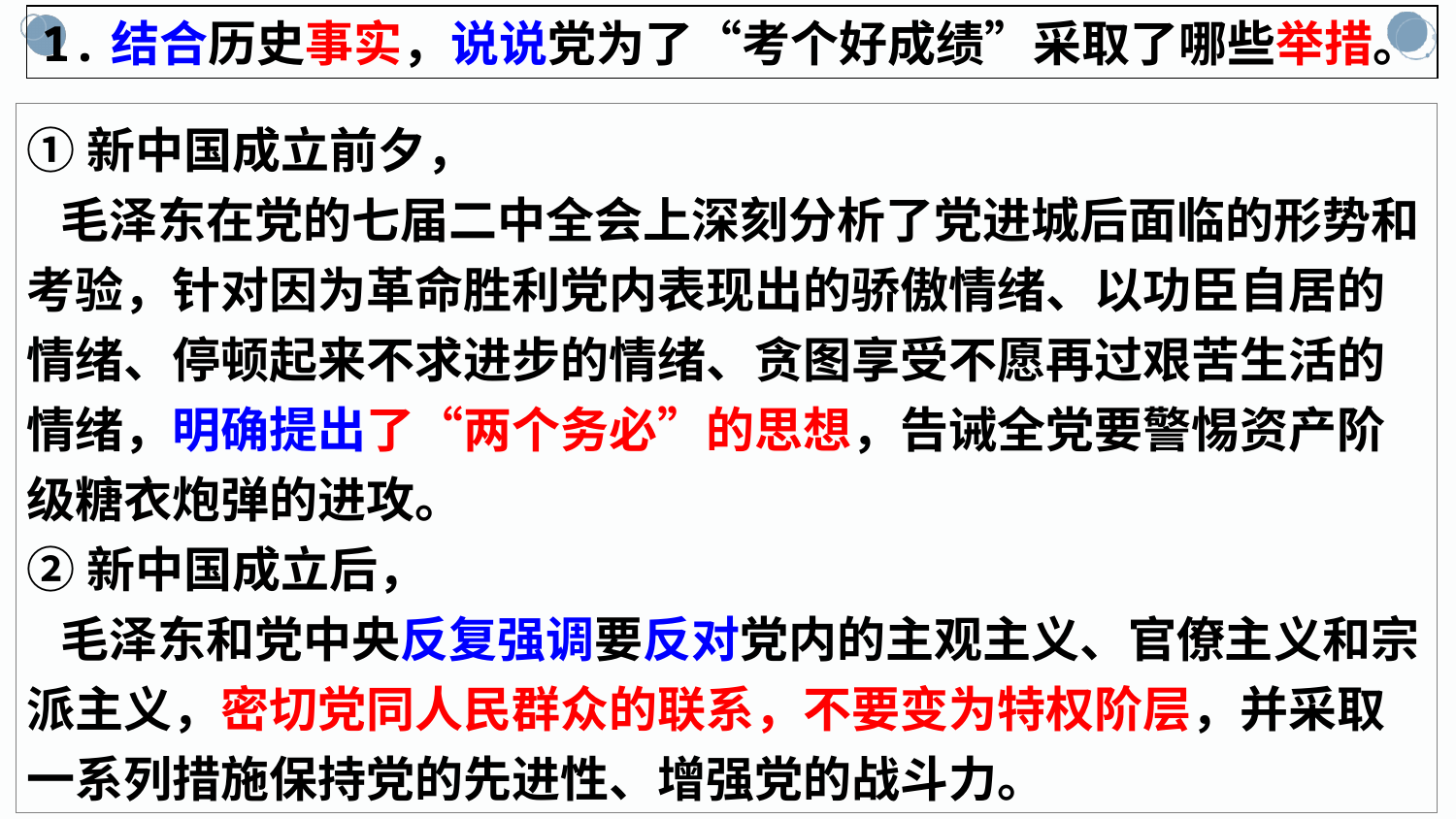

1.结合历史事实，说说党为了“考个好成绩”采取了哪些举措。
①新中国成立前夕，
  毛泽东在党的七届二中全会上深刻分析了党进城后面临的形势和考验，针对因为革命胜利党内表现出的骄傲情绪、以功臣自居的情绪、停顿起来不求进步的情绪、贪图享受不愿再过艰苦生活的情绪，明确提出了“两个务必”的思想，告诫全党要警惕资产阶级糖衣炮弹的进攻。
②新中国成立后，
  毛泽东和党中央反复强调要反对党内的主观主义、官僚主义和宗派主义，密切党同人民群众的联系，不要变为特权阶层，并采取一系列措施保持党的先进性、增强党的战斗力。